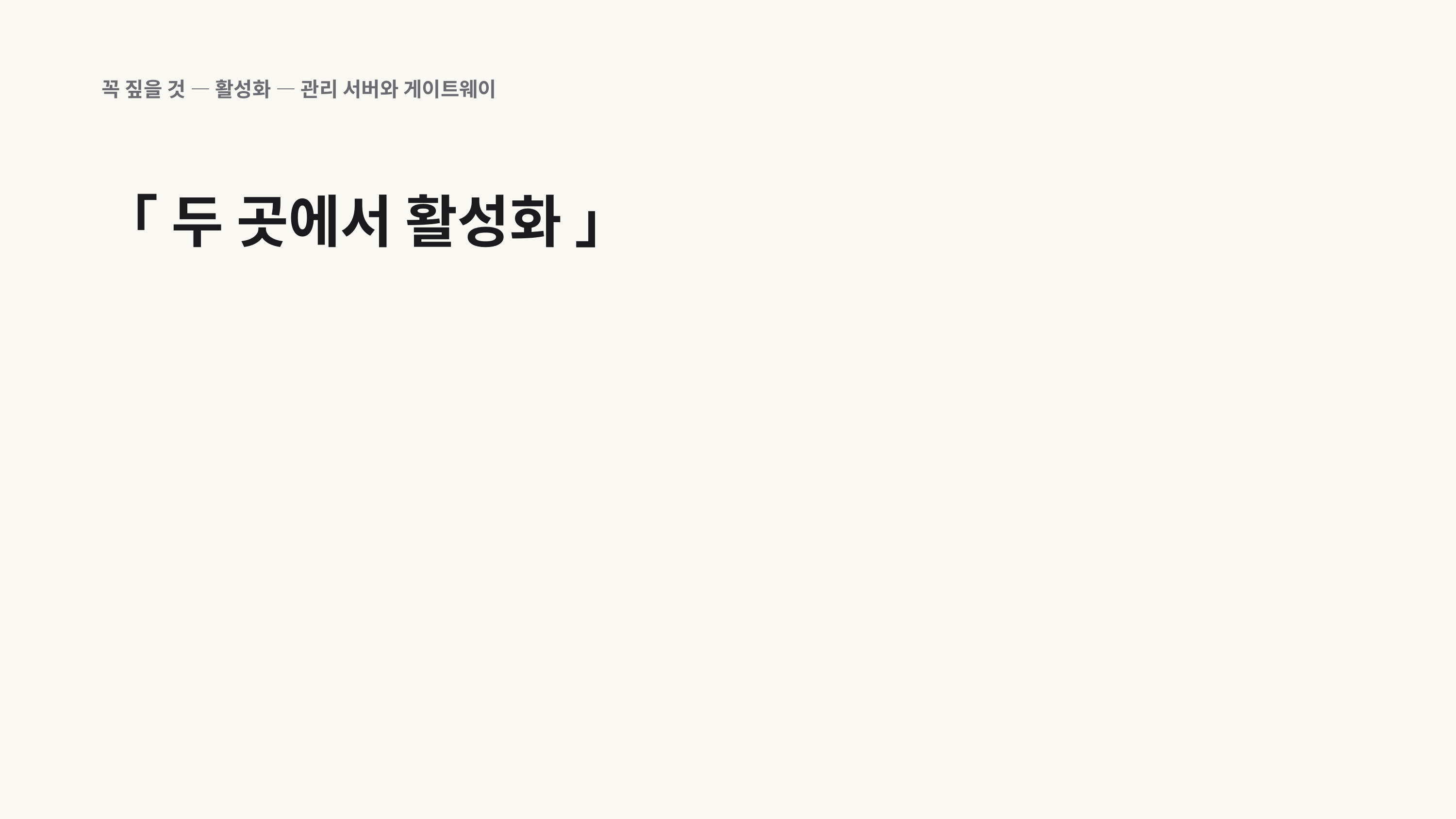

꼭 짚을 것 — 활성화 — 관리 서버와 게이트웨이
「 두 곳에서 활성화 」